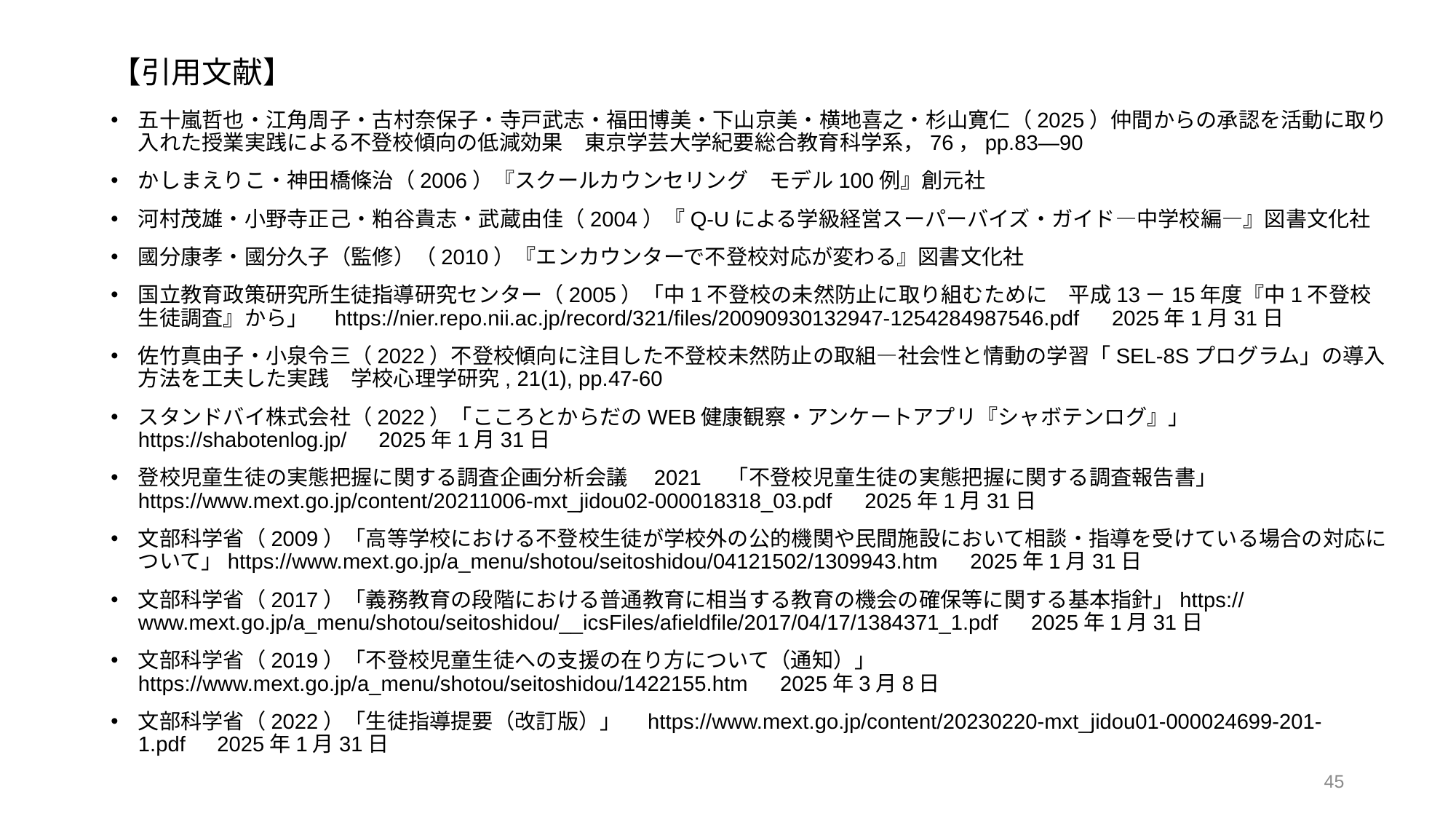

# 【引用文献】
五十嵐哲也・江角周子・古村奈保子・寺戸武志・福田博美・下山京美・横地喜之・杉山寛仁（2025）仲間からの承認を活動に取り入れた授業実践による不登校傾向の低減効果　東京学芸大学紀要総合教育科学系，76，pp.83―90
かしまえりこ・神田橋條治（2006）『スクールカウンセリング　モデル100例』創元社
河村茂雄・小野寺正己・粕谷貴志・武蔵由佳（2004）『Q-Uによる学級経営スーパーバイズ・ガイド―中学校編―』図書文化社
國分康孝・國分久子（監修）（2010）『エンカウンターで不登校対応が変わる』図書文化社
国立教育政策研究所生徒指導研究センター（2005）「中1不登校の未然防止に取り組むために　平成13－15年度『中1不登校生徒調査』から」　https://nier.repo.nii.ac.jp/record/321/files/20090930132947-1254284987546.pdf　2025年1月31日
佐竹真由子・小泉令三（2022）不登校傾向に注目した不登校未然防止の取組―社会性と情動の学習「SEL-8Sプログラム」の導入方法を工夫した実践　学校心理学研究, 21(1), pp.47-60
スタンドバイ株式会社（2022）「こころとからだのWEB健康観察・アンケートアプリ『シャボテンログ』」　https://shabotenlog.jp/　2025年1月31日
登校児童生徒の実態把握に関する調査企画分析会議　2021　「不登校児童生徒の実態把握に関する調査報告書」　https://www.mext.go.jp/content/20211006-mxt_jidou02-000018318_03.pdf　2025年1月31日
文部科学省（2009）「高等学校における不登校生徒が学校外の公的機関や民間施設において相談・指導を受けている場合の対応について」https://www.mext.go.jp/a_menu/shotou/seitoshidou/04121502/1309943.htm　2025年1月31日
文部科学省（2017）「義務教育の段階における普通教育に相当する教育の機会の確保等に関する基本指針」https://www.mext.go.jp/a_menu/shotou/seitoshidou/__icsFiles/afieldfile/2017/04/17/1384371_1.pdf　2025年1月31日
文部科学省（2019）「不登校児童生徒への支援の在り方について（通知）」　https://www.mext.go.jp/a_menu/shotou/seitoshidou/1422155.htm　2025年3月8日
文部科学省（2022）「生徒指導提要（改訂版）」　https://www.mext.go.jp/content/20230220-mxt_jidou01-000024699-201-1.pdf　2025年1月31日

45